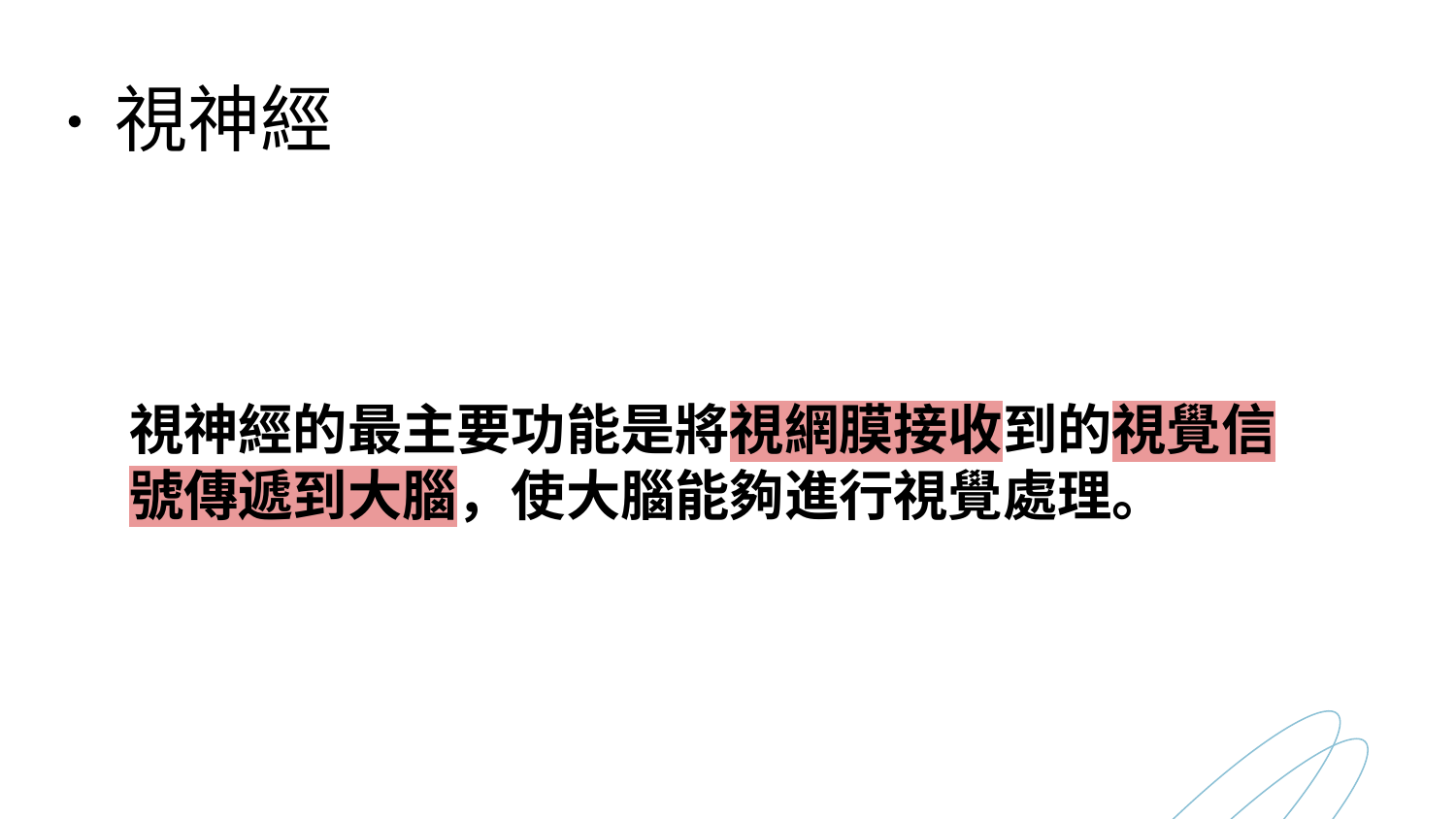

# 視神經
視神經的最主要功能是將視網膜接收到的視覺信號傳遞到大腦，使大腦能夠進行視覺處理。